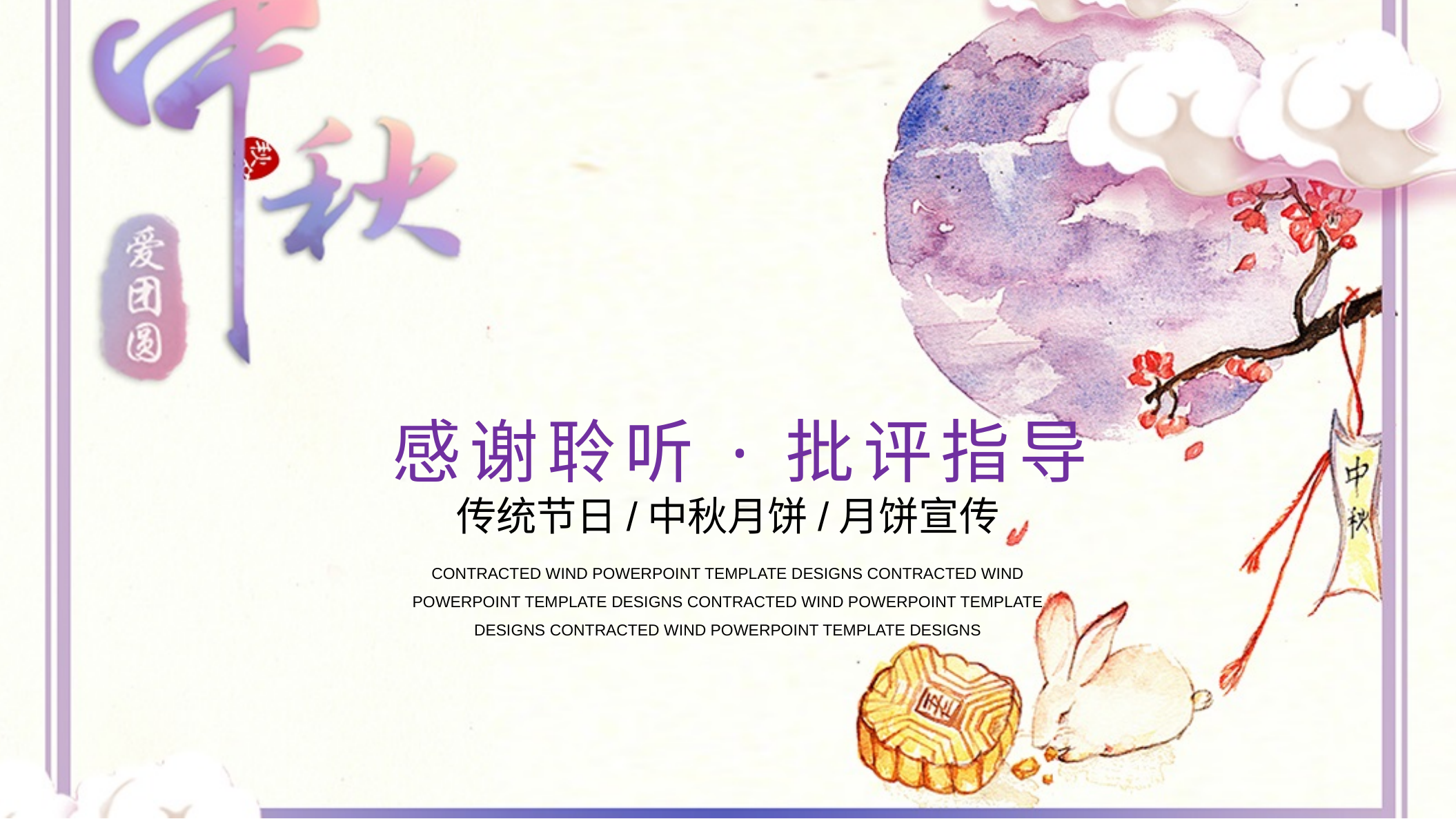

感谢聆听·批评指导
传统节日/中秋月饼/月饼宣传
CONTRACTED WIND POWERPOINT TEMPLATE DESIGNS CONTRACTED WIND POWERPOINT TEMPLATE DESIGNS CONTRACTED WIND POWERPOINT TEMPLATE DESIGNS CONTRACTED WIND POWERPOINT TEMPLATE DESIGNS